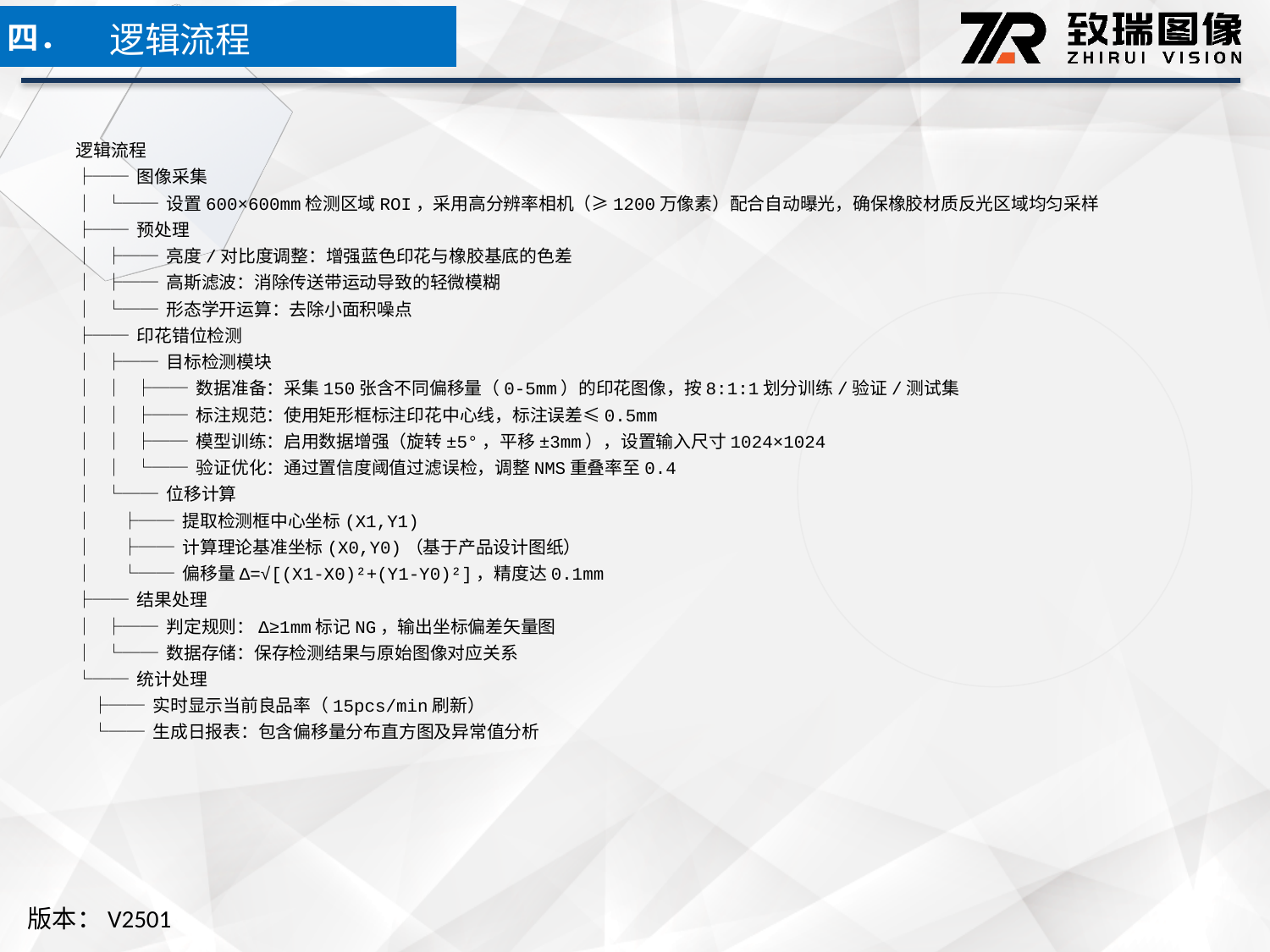

逻辑流程
四．

逻辑流程
├── 图像采集
│   └── 设置600×600mm检测区域ROI，采用高分辨率相机（≥1200万像素）配合自动曝光，确保橡胶材质反光区域均匀采样
├── 预处理
│   ├── 亮度/对比度调整：增强蓝色印花与橡胶基底的色差
│   ├── 高斯滤波：消除传送带运动导致的轻微模糊
│   └── 形态学开运算：去除小面积噪点
├── 印花错位检测
│   ├── 目标检测模块
│   │   ├── 数据准备：采集150张含不同偏移量（0-5mm）的印花图像，按8:1:1划分训练/验证/测试集
│   │   ├── 标注规范：使用矩形框标注印花中心线，标注误差≤0.5mm
│   │   ├── 模型训练：启用数据增强（旋转±5°，平移±3mm），设置输入尺寸1024×1024
│   │   └── 验证优化：通过置信度阈值过滤误检，调整NMS重叠率至0.4
│   └── 位移计算
│       ├── 提取检测框中心坐标(X1,Y1)
│       ├── 计算理论基准坐标(X0,Y0)（基于产品设计图纸）
│       └── 偏移量Δ=√[(X1-X0)²+(Y1-Y0)²]，精度达0.1mm
├── 结果处理
│   ├── 判定规则：Δ≥1mm标记NG，输出坐标偏差矢量图
│   └── 数据存储：保存检测结果与原始图像对应关系
└── 统计处理
    ├── 实时显示当前良品率（15pcs/min刷新）
    └── 生成日报表：包含偏移量分布直方图及异常值分析